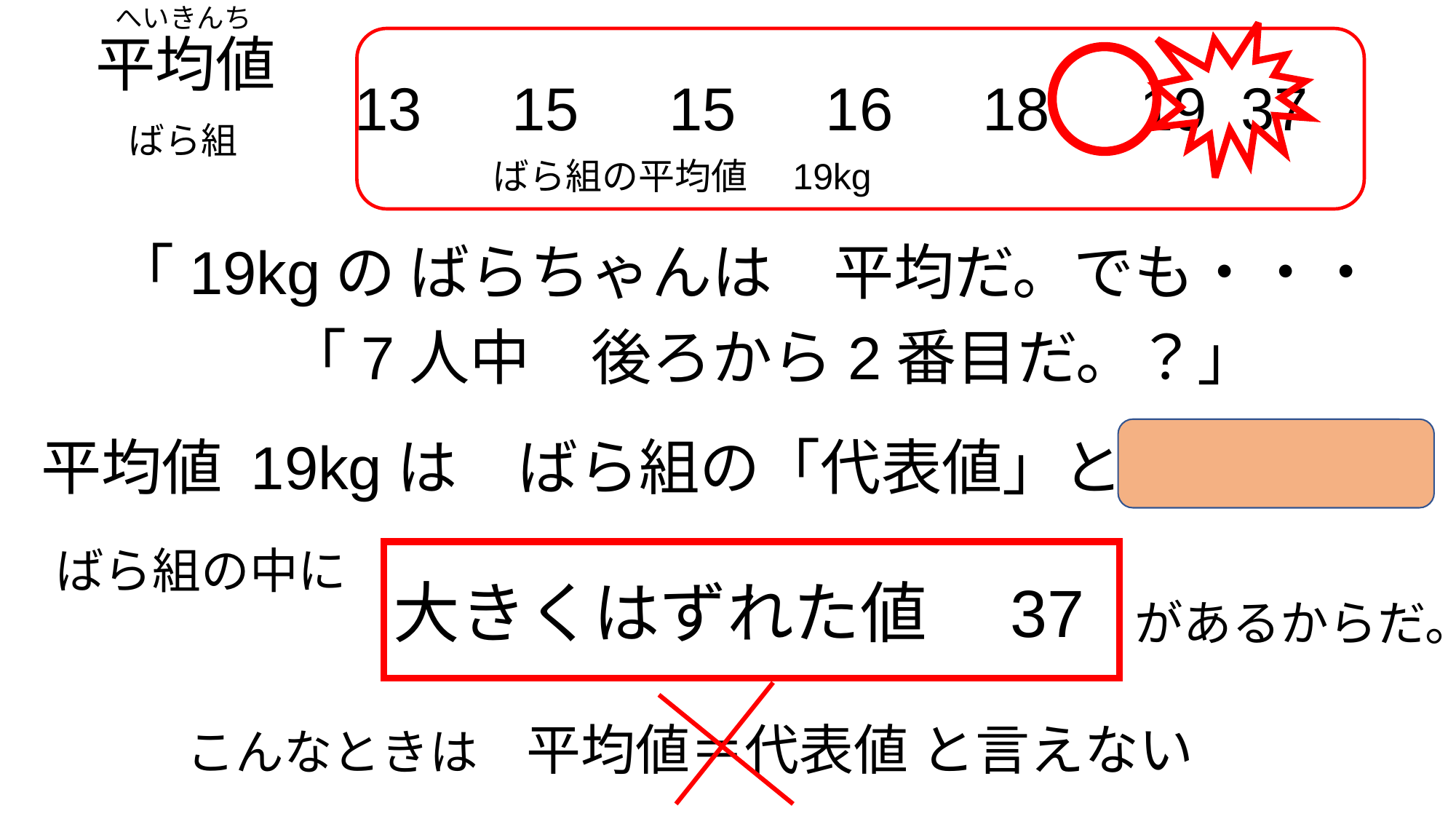

へいきんち

# 平均値

13　15　15　16　18　19  37
ばら組
ばら組の平均値　19kg
「19kgの ばらちゃんは　平均だ。でも・・・
「7人中　後ろから2番目だ。？」

平均値 19kgは　ばら組の「代表値」と言えない！
ばら組の中に

大きくはずれた値　37
があるからだ。
こんなときは　平均値＝代表値 と言えない